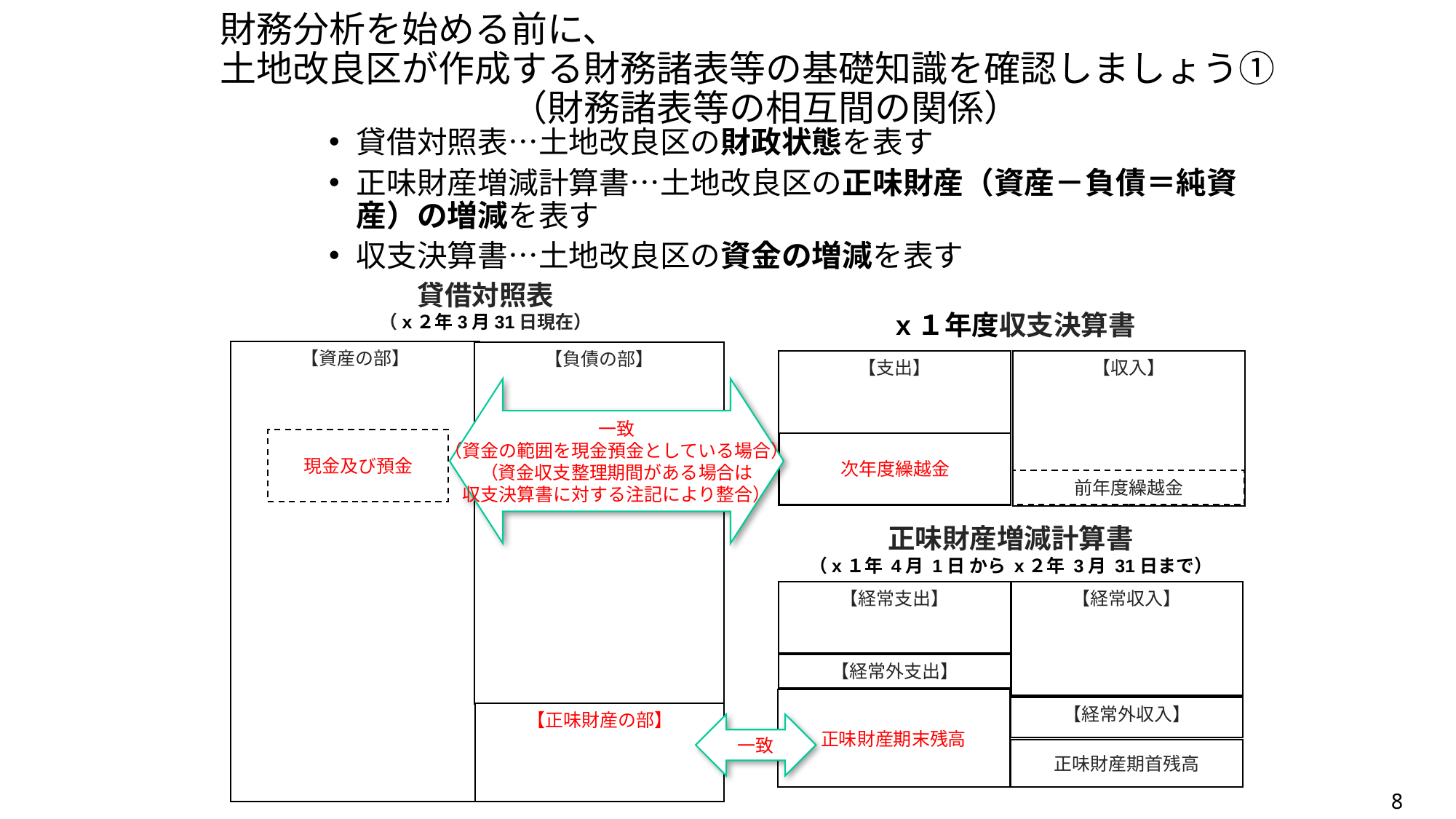

# 財務分析を始める前に、 土地改良区が作成する財務諸表等の基礎知識を確認しましょう① 　　　　　　　　（財務諸表等の相互間の関係）
貸借対照表…土地改良区の財政状態を表す
正味財産増減計算書…土地改良区の正味財産（資産－負債＝純資産）の増減を表す
収支決算書…土地改良区の資金の増減を表す
貸借対照表
（x２年3月31日現在）
x１年度収支決算書
【資産の部】
【負債の部】
【支出】
【収入】
一致
（資金の範囲を現金預金としている場合）
（資金収支整理期間がある場合は
収支決算書に対する注記により整合）
現金及び預金
次年度繰越金
前年度繰越金
正味財産増減計算書
（x１年 4月 1日 から x２年 3月 31日まで）
【経常支出】
【経常収入】
【経常外支出】
正味財産期末残高
【経常外収入】
【正味財産の部】
一致
正味財産期首残高
8